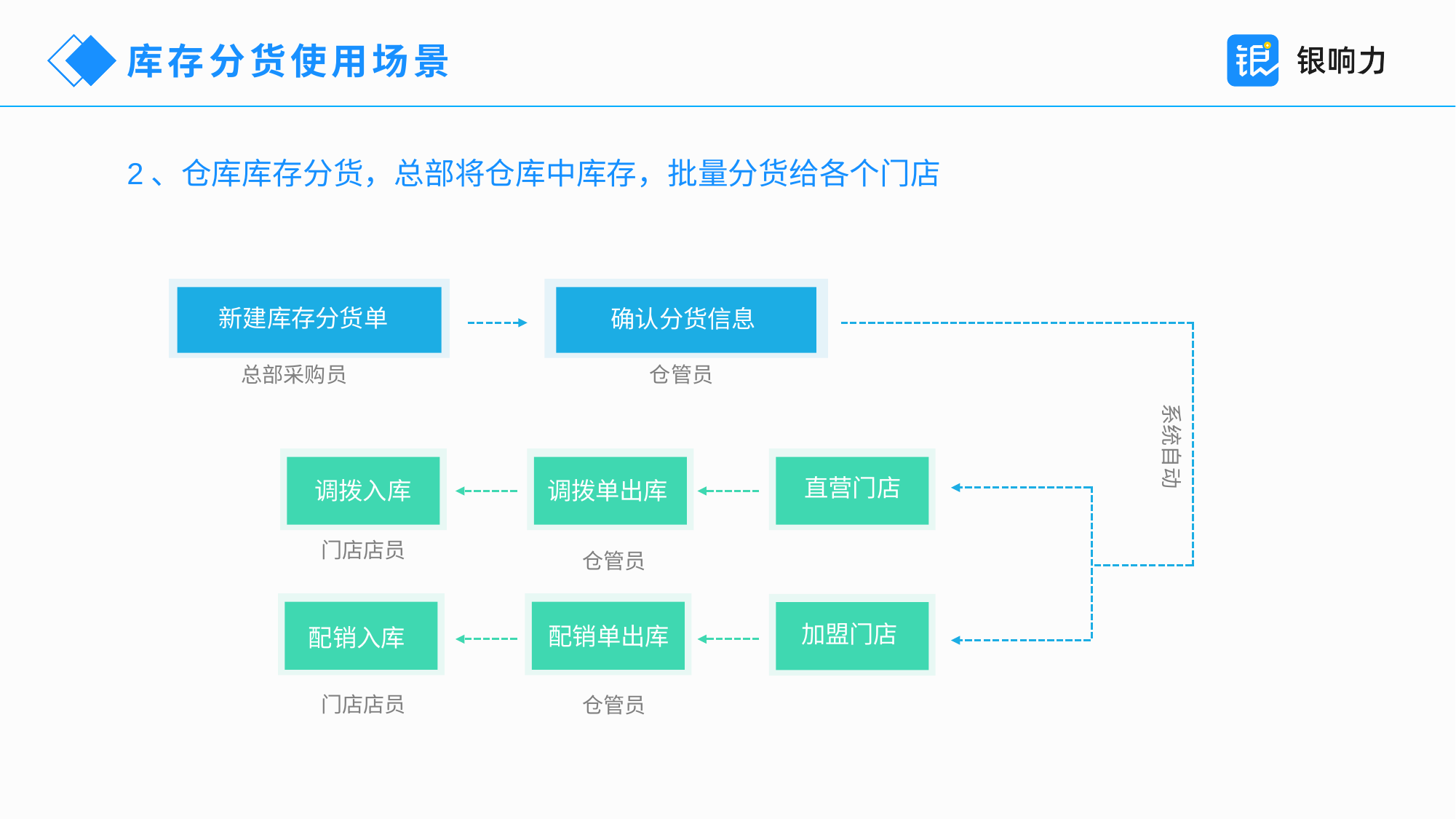

库存分货使用场景
2、仓库库存分货，总部将仓库中库存，批量分货给各个门店

新建库存分货单
确认分货信息
总部采购员
仓管员
系统自动

直营门店
调拨入库
调拨单出库
门店店员
仓管员

加盟门店
配销单出库
配销入库
门店店员
仓管员